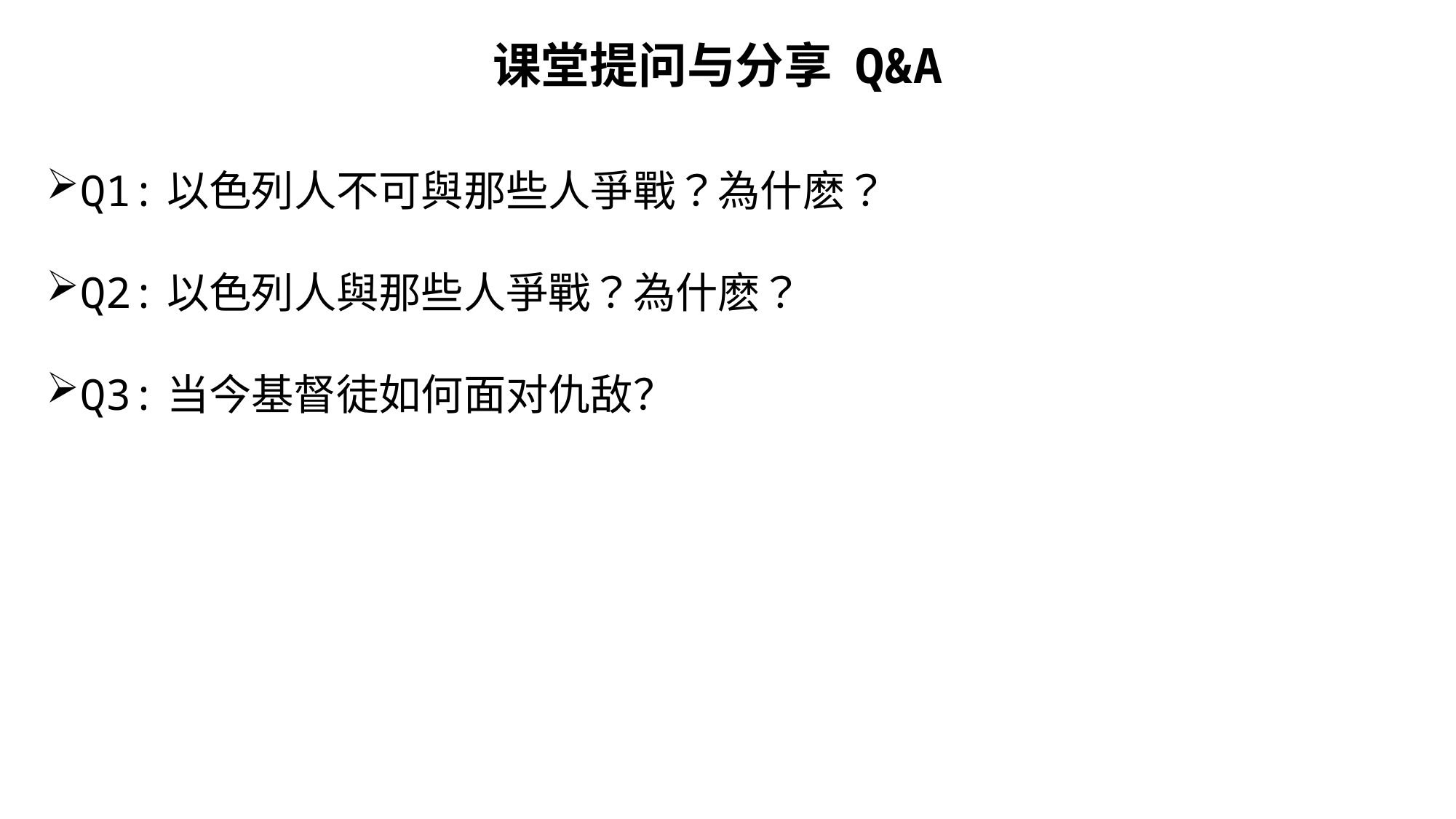

课堂提问与分享 Q&A

Q1:以色列人不可與那些人爭戰？為什麽？

Q2:以色列人與那些人爭戰？為什麽？

Q3:当今基督徒如何面对仇敌？